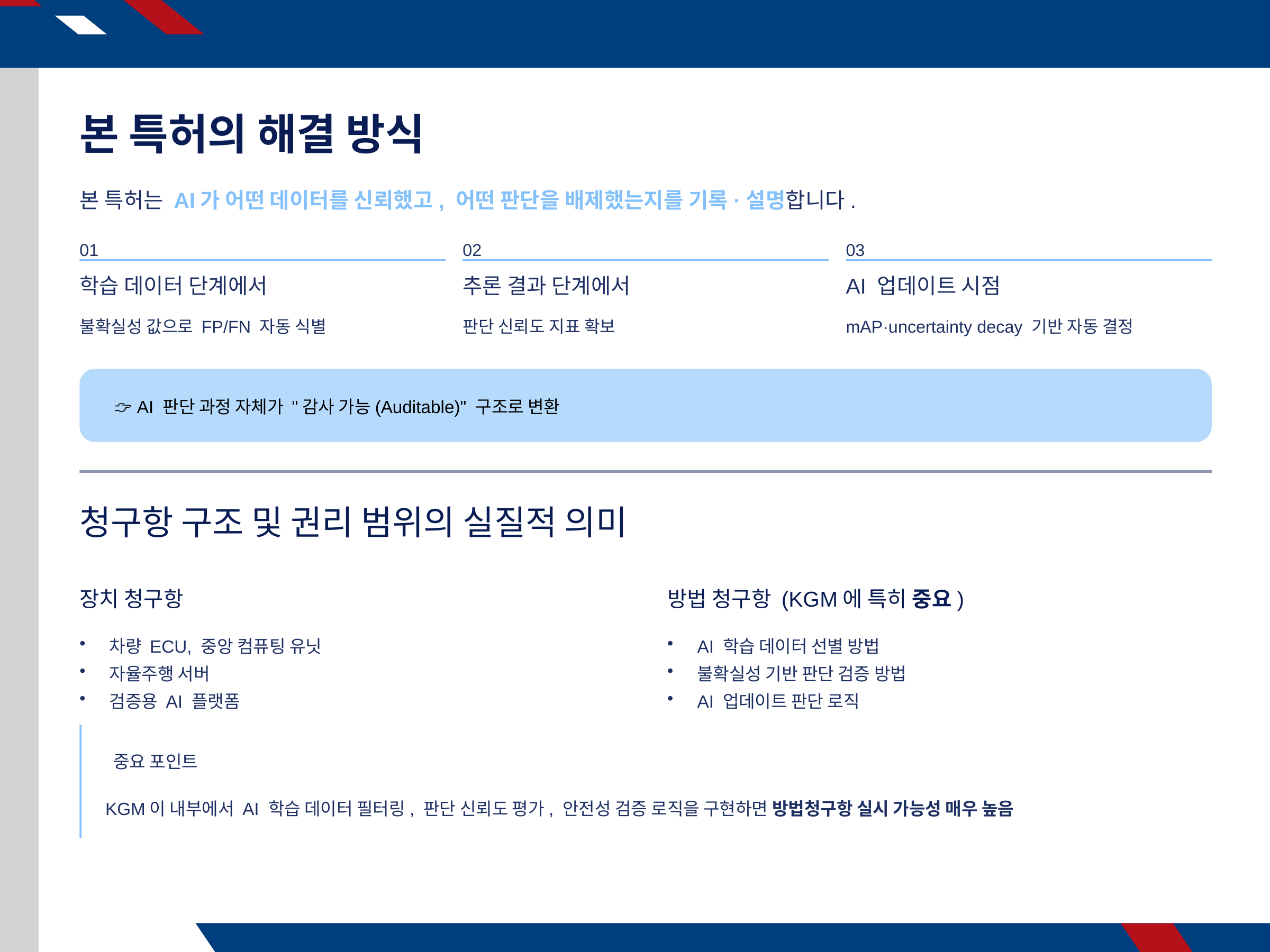

본 특허의 해결 방식
본 특허는 AI가 어떤 데이터를 신뢰했고, 어떤 판단을 배제했는지를 기록·설명합니다.
01
02
03

학습 데이터 단계에서
추론 결과 단계에서
AI 업데이트 시점
불확실성 값으로 FP/FN 자동 식별
판단 신뢰도 지표 확보
mAP·uncertainty decay 기반 자동 결정

👉 AI 판단 과정 자체가 "감사 가능(Auditable)" 구조로 변환

청구항 구조 및 권리 범위의 실질적 의미
장치 청구항
방법 청구항 (KGM에 특히 중요)
차량 ECU, 중앙 컴퓨팅 유닛
자율주행 서버
검증용 AI 플랫폼
AI 학습 데이터 선별 방법
불확실성 기반 판단 검증 방법
AI 업데이트 판단 로직

 중요 포인트
KGM이 내부에서 AI 학습 데이터 필터링, 판단 신뢰도 평가, 안전성 검증 로직을 구현하면 방법청구항 실시 가능성 매우 높음